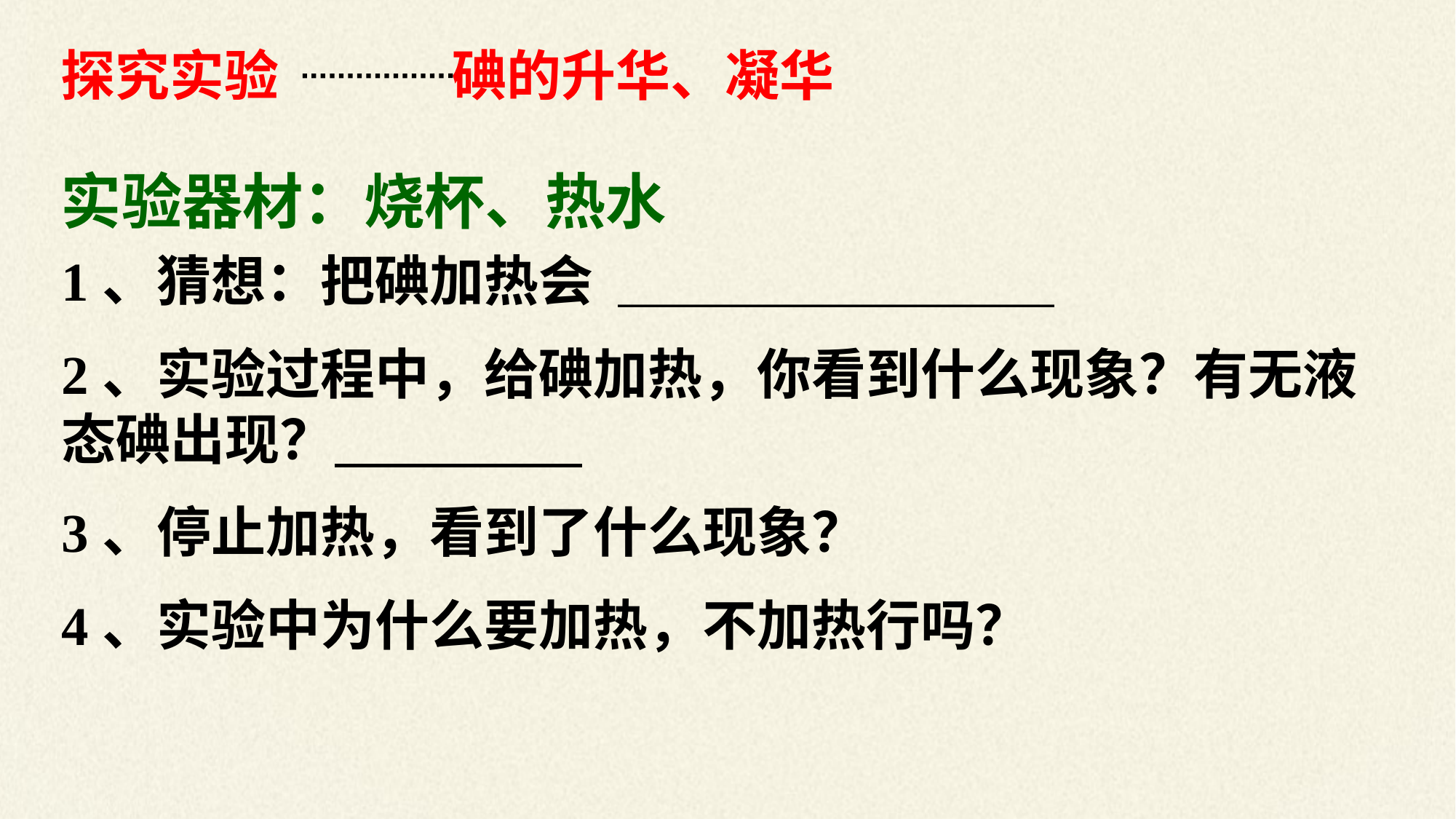

探究实验              碘的升华、凝华

实验器材：烧杯、热水
1、猜想：把碘加热会  ＿＿＿＿＿＿＿＿
2、实验过程中，给碘加热，你看到什么现象？有无液态碘出现？
3、停止加热，看到了什么现象？
4、实验中为什么要加热，不加热行吗？